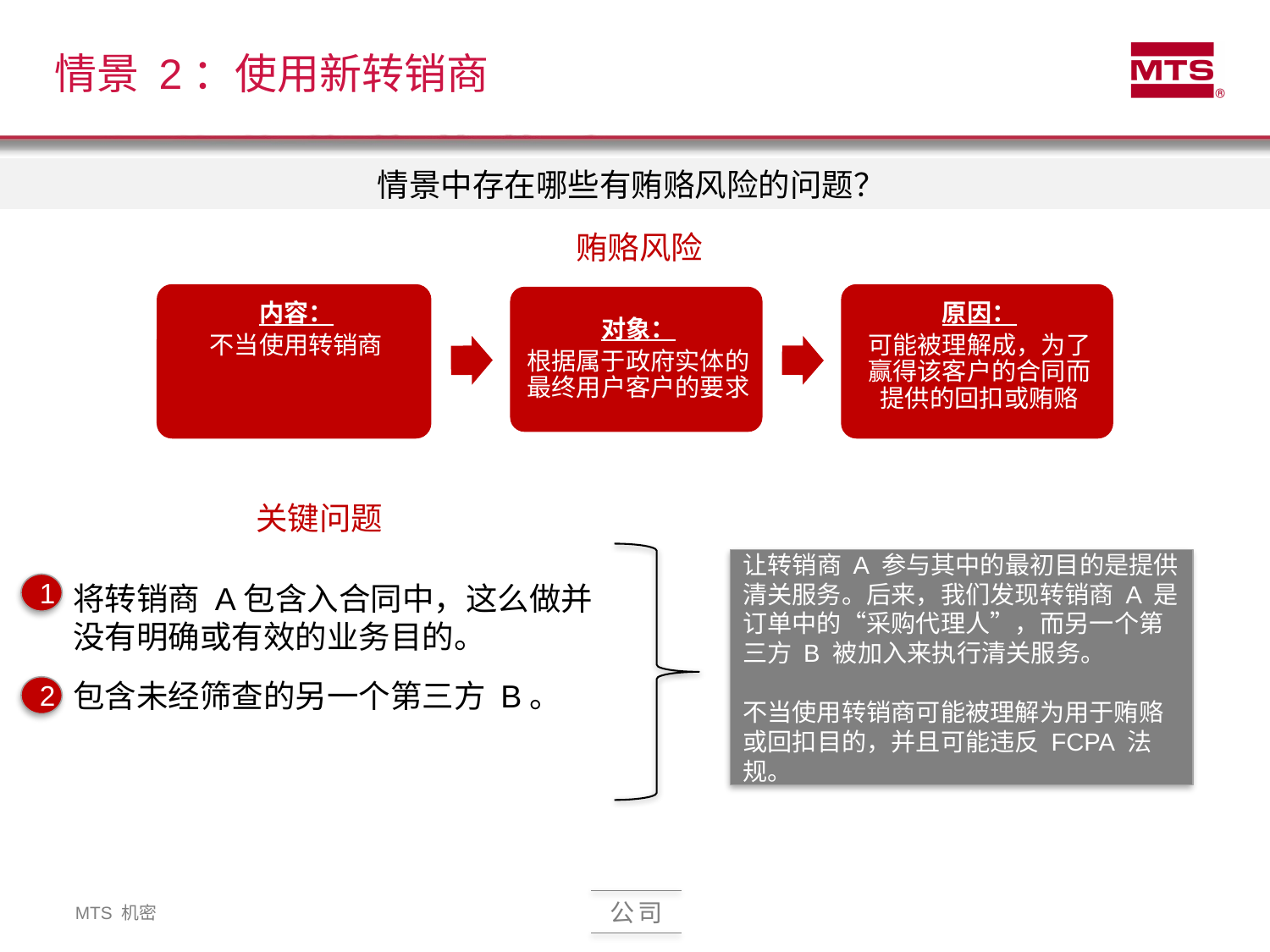

# 情景 2：使用新转销商
情景中存在哪些有贿赂风险的问题？
贿赂风险
内容：

不当使用转销商

对象：

根据属于政府实体的最终用户客户的要求

原因：

可能被理解成，为了赢得该客户的合同而提供的回扣或贿赂
关键问题

让转销商 A 参与其中的最初目的是提供清关服务。后来，我们发现转销商 A 是订单中的“采购代理人”，而另一个第三方 B 被加入来执行清关服务。

不当使用转销商可能被理解为用于贿赂或回扣目的，并且可能违反 FCPA 法规。
将转销商 A包含入合同中，这么做并没有明确或有效的业务目的。
包含未经筛查的另一个第三方 B。

1
2